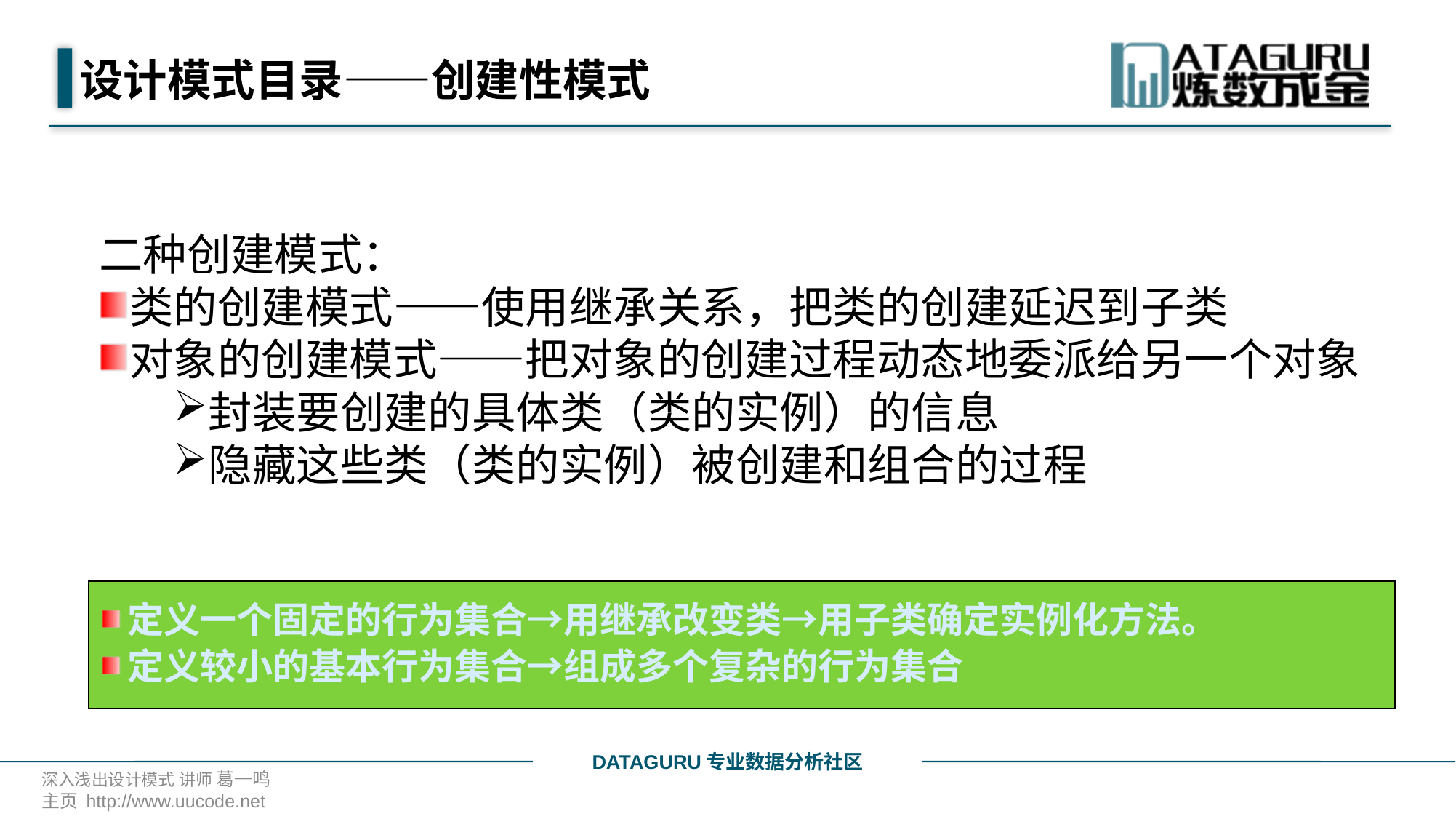

# 设计模式目录——创建性模式
二种创建模式：
类的创建模式——使用继承关系，把类的创建延迟到子类
对象的创建模式——把对象的创建过程动态地委派给另一个对象
封装要创建的具体类（类的实例）的信息
隐藏这些类（类的实例）被创建和组合的过程
定义一个固定的行为集合→用继承改变类→用子类确定实例化方法。
定义较小的基本行为集合→组成多个复杂的行为集合